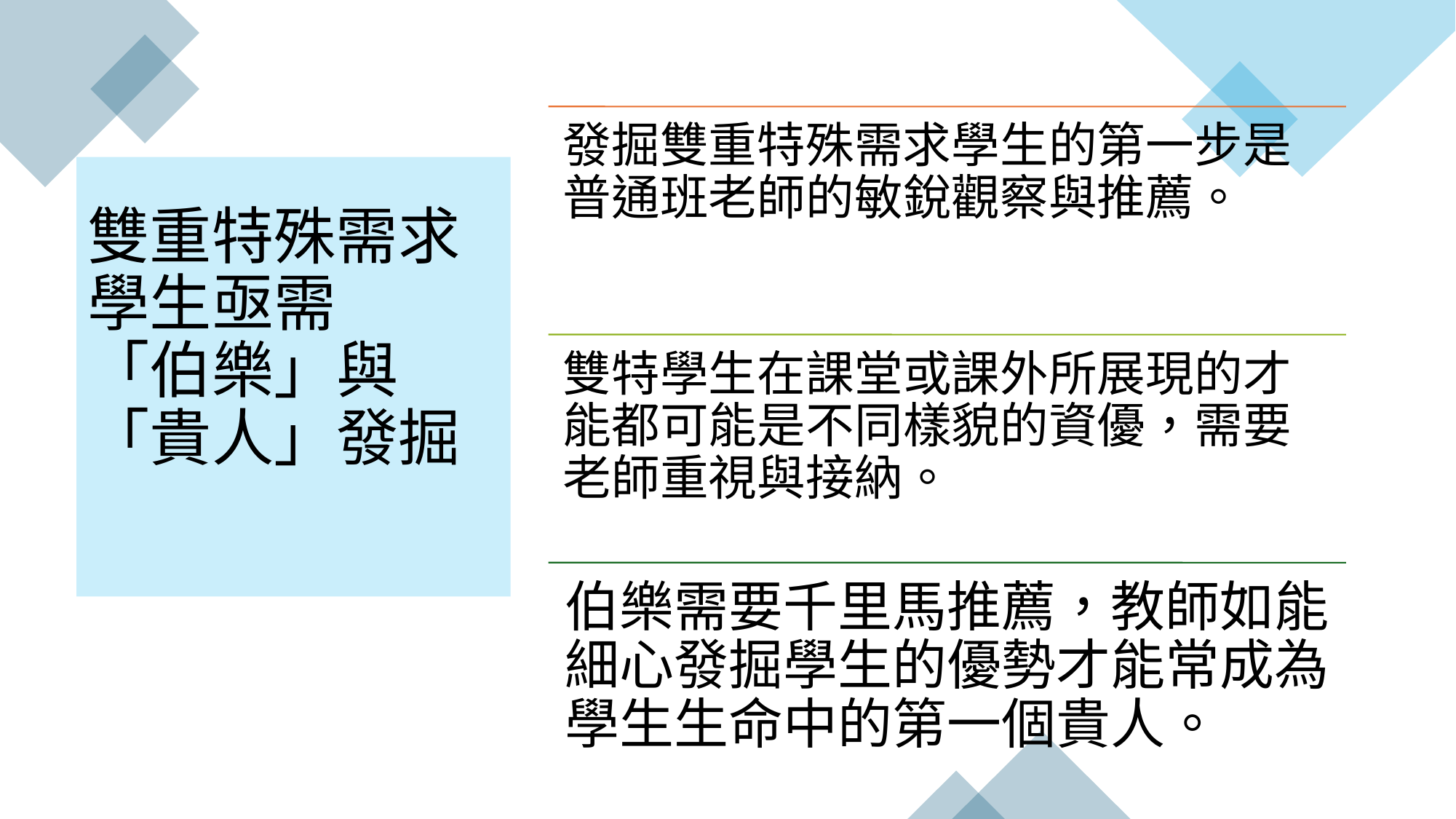

發掘雙重特殊需求學生的第一步是普通班老師的敏銳觀察與推薦。
雙特學生在課堂或課外所展現的才能都可能是不同樣貌的資優，需要老師重視與接納。
伯樂需要千里馬推薦，教師如能細心發掘學生的優勢才能常成為學生生命中的第一個貴人。
# 雙重特殊需求學生亟需 「伯樂」與「貴人」發掘